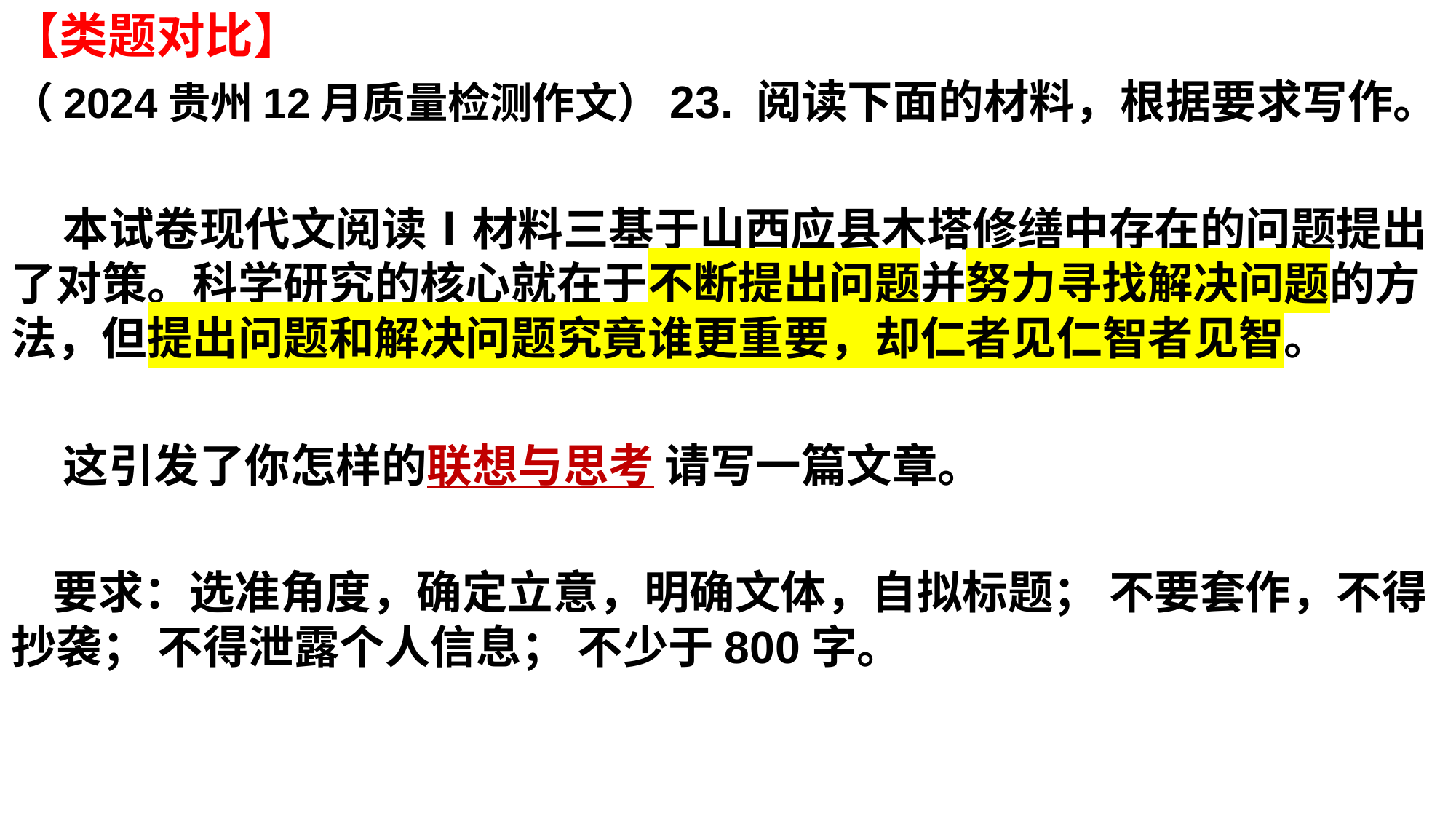

【类题对比】
（2024贵州12月质量检测作文）23. 阅读下面的材料，根据要求写作。

    本试卷现代文阅读Ⅰ材料三基于山西应县木塔修缮中存在的问题提出了对策。科学研究的核心就在于不断提出问题并努力寻找解决问题的方法，但提出问题和解决问题究竟谁更重要，却仁者见仁智者见智。

    这引发了你怎样的联想与思考 请写一篇文章。

   要求：选准角度，确定立意，明确文体，自拟标题； 不要套作，不得抄袭； 不得泄露个人信息； 不少于800字。